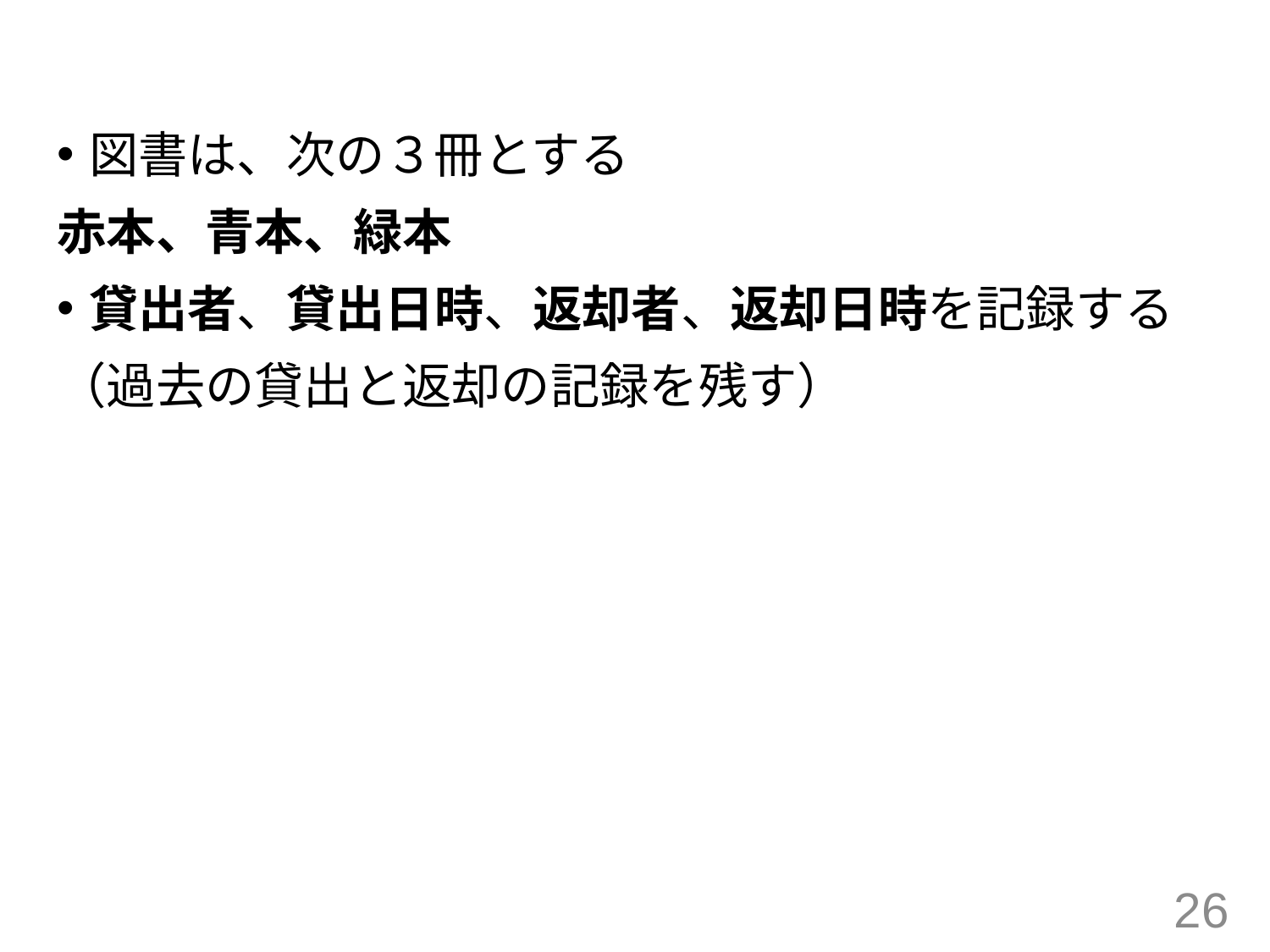

#
図書は、次の３冊とする
赤本、青本、緑本
貸出者、貸出日時、返却者、返却日時を記録する
（過去の貸出と返却の記録を残す）
26